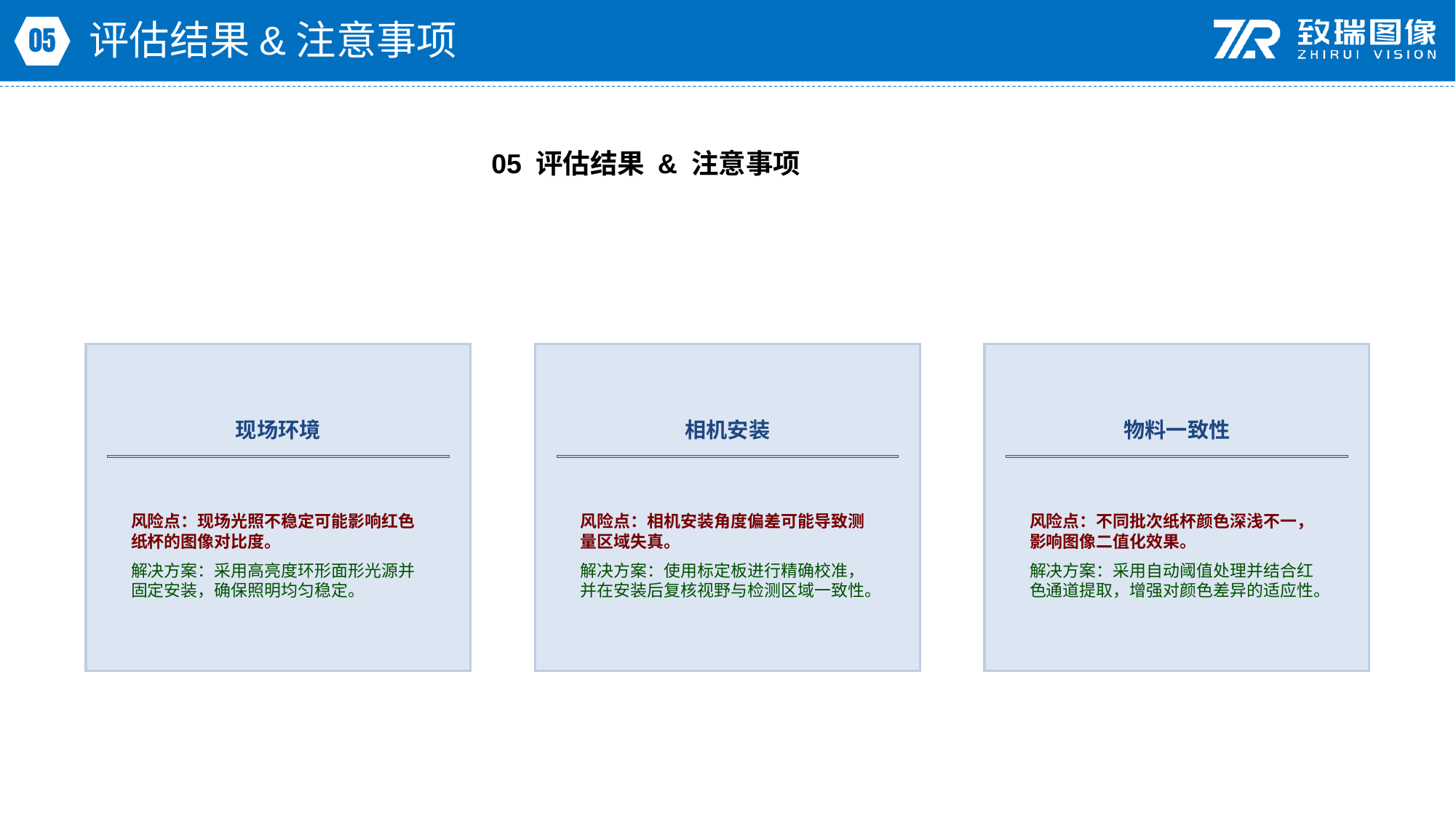

评估结果&注意事项
05

05 评估结果 & 注意事项

现场环境

相机安装

物料一致性

风险点：现场光照不稳定可能影响红色纸杯的图像对比度。
解决方案：采用高亮度环形面形光源并固定安装，确保照明均匀稳定。

风险点：相机安装角度偏差可能导致测量区域失真。
解决方案：使用标定板进行精确校准，并在安装后复核视野与检测区域一致性。

风险点：不同批次纸杯颜色深浅不一，影响图像二值化效果。
解决方案：采用自动阈值处理并结合红色通道提取，增强对颜色差异的适应性。